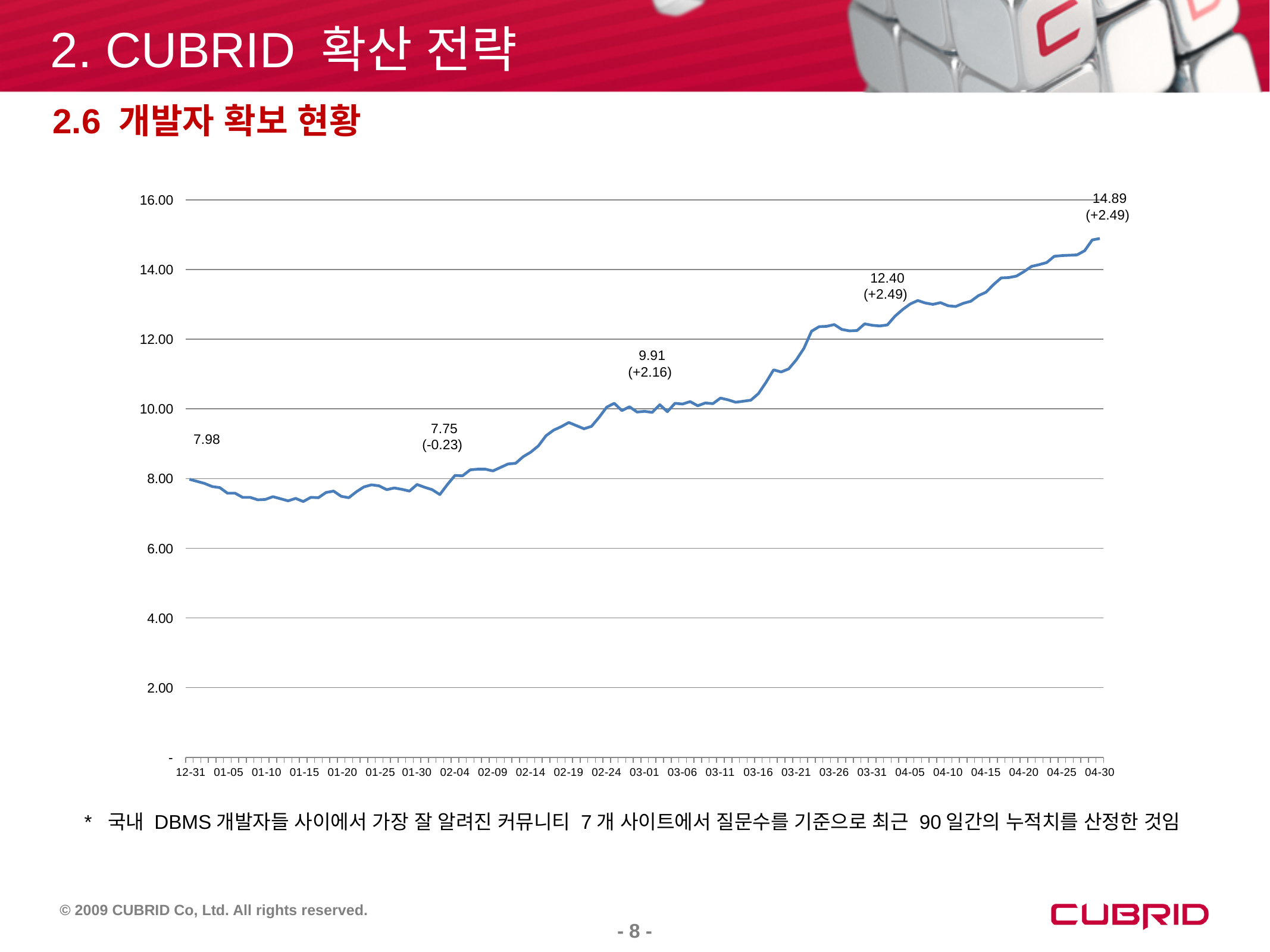

2. CUBRID 확산 전략
2.6 개발자 확보 현황

### Chart

| Category |  |
|---|---|
|  12-31 | 7.98 |
|  01-01 | 7.92 |
|  01-02 | 7.8599999999999985 |
|  01-03 | 7.770000000000001 |
|  01-04 | 7.74 |
|  01-05 | 7.58 |
|  01-06 | 7.58 |
|  01-07 | 7.46 |
|  01-08 | 7.46 |
|  01-09 | 7.39 |
|  01-10 | 7.4 |
|  01-11 | 7.48 |
|  01-12 | 7.42 |
|  01-13 | 7.3599999999999985 |
|  01-14 | 7.430000000000002 |
|  01-15 | 7.34 |
|  01-16 | 7.46 |
|  01-17 | 7.45 |
|  01-18 | 7.6 |
|  01-19 | 7.64 |
|  01-20 | 7.49 |
|  01-21 | 7.45 |
|  01-22 | 7.6199999999999966 |
|  01-23 | 7.76 |
|  01-24 | 7.8199999999999985 |
|  01-25 | 7.79 |
|  01-26 | 7.68 |
|  01-27 | 7.73 |
|  01-28 | 7.6899999999999995 |
| 01-29 | 7.64 |
| 01-30 | 7.83 |
| 01-31 | 7.75 |
| 02-01 | 7.68 |
| 02-02 | 7.54 |
| 02-03 | 7.83 |
| 02-04 | 8.09 |
| 02-05 | 8.08 |
| 02-06 | 8.25 |
| 02-07 | 8.27 |
| 02-08 | 8.27 |
| 02-09 | 8.220000000000002 |
| 02-10 | 8.32 |
| 02-11 | 8.42 |
| 02-12 | 8.44 |
| 02-13 | 8.629999999999999 |
| 02-14 | 8.76 |
| 02-15 | 8.94 |
| 02-16 | 9.229999999999999 |
| 02-17 | 9.39 |
| 02-18 | 9.49 |
| 02-19 | 9.61 |
| 02-20 | 9.52 |
| 02-21 | 9.43 |
| 02-22 | 9.5 |
| 02-23 | 9.76 |
| 02-24 | 10.050000000000002 |
| 02-25 | 10.16 |
| 02-26 | 9.950000000000003 |
| 02-27 | 10.06 |
| 02-28 | 9.91 |
| 03-01 | 9.93 |
| 03-02 | 9.9 |
| 03-03 | 10.120000000000001 |
| 03-04 | 9.92 |
| 03-05 | 10.16 |
| 03-06 | 10.139999999999999 |
| 03-07 | 10.21 |
| 03-08 | 10.09 |
| 03-09 | 10.17 |
| 03-10 | 10.15 |
| 03-11 | 10.31 |
| 03-12 | 10.26 |
| 03-13 | 10.19 |
| 03-14 | 10.22 |
| 03-15 | 10.25 |
| 03-16 | 10.44 |
| 03-17 | 10.76 |
| 03-18 | 11.12 |
| 03-19 | 11.06 |
| 03-20 | 11.15 |
| 03-21 | 11.41 |
| 03-22 | 11.739999999999998 |
| 03-23 | 12.229999999999999 |
| 03-24 | 12.360000000000019 |
| 03-25 | 12.370000000000006 |
| 03-26 | 12.42 |
| 03-27 | 12.28 |
| 03-28 | 12.239999999999998 |
| 03-29 | 12.25 |
| 03-30 | 12.44 |
| 03-31 | 12.4 |
| 04-01 | 12.38 |
| 04-02 | 12.41 |
| 04-03 | 12.66 |
| 04-04 | 12.85000000000002 |
| 04-05 | 13.01 |
| 04-06 | 13.11 |
| 04-07 | 13.04 |
| 04-08 | 13.0 |
| 04-09 | 13.05 |
| 04-10 | 12.96 |
| 04-11 | 12.94 |
| 04-12 | 13.03 |
| 04-13 | 13.09 |
| 04-14 | 13.25 |
| 04-15 | 13.35000000000002 |
| 04-16 | 13.57 |
| 04-17 | 13.76 |
| 04-18 | 13.77 |
| 04-19 | 13.81 |
| 04-20 | 13.94 |
| 04-21 | 14.09 |
| 04-22 | 14.139999999999999 |
| 04-23 | 14.2 |
| 04-24 | 14.38 |
| 04-25 | 14.4 |
| 04-26 | 14.41 |
| 04-27 | 14.42 |
| 04-28 | 14.54 |
| 04-29 | 14.85000000000002 |
| 04-30 | 14.89 |
 14.89
(+2.49)
 12.40
(+2.49)
 9.91
(+2.16)
 7.75
(-0.23)
 7.98
*  국내 DBMS개발자들 사이에서 가장 잘 알려진 커뮤니티 7개 사이트에서 질문수를 기준으로 최근 90일간의 누적치를 산정한 것임
- 8 -